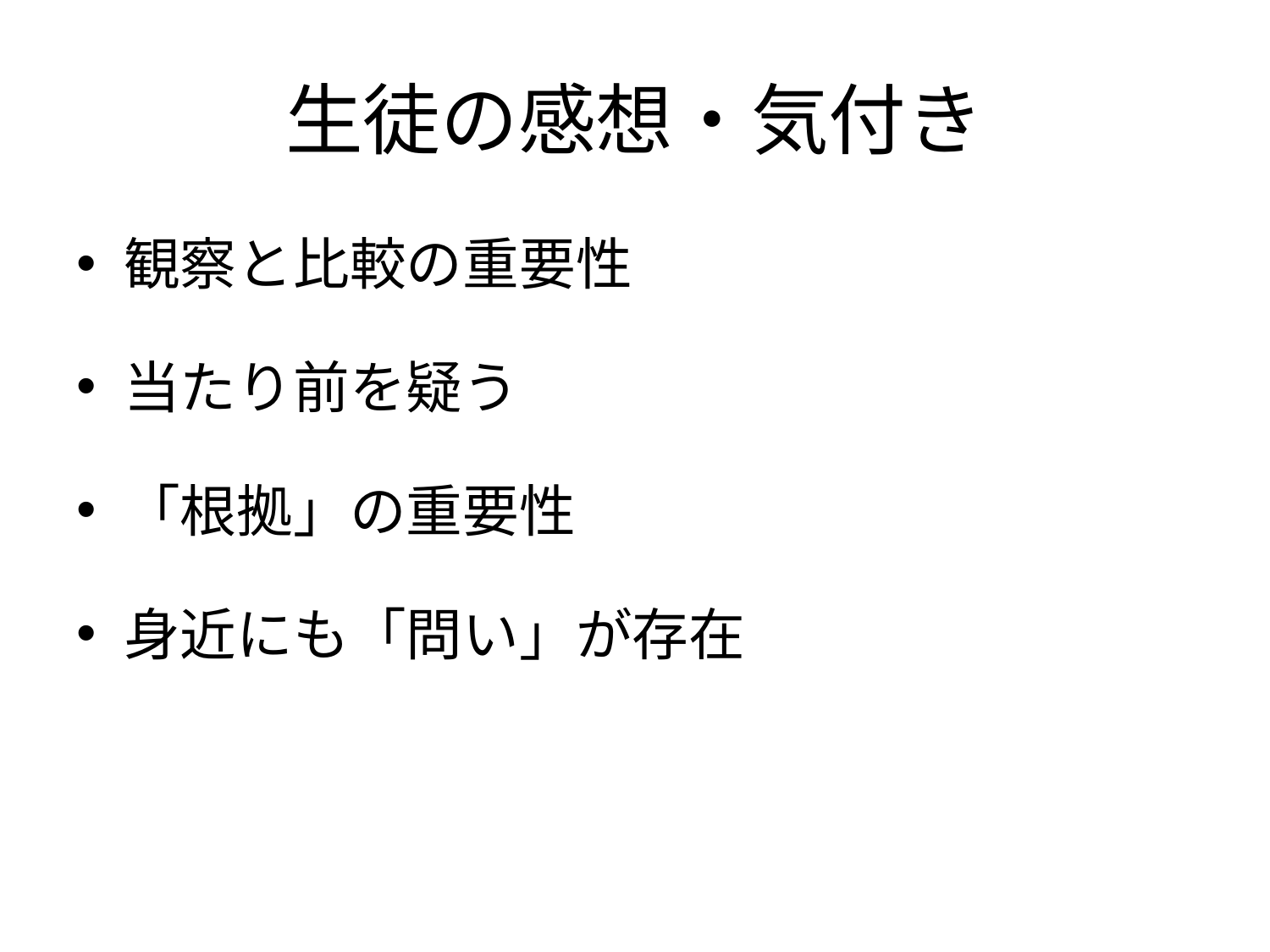

# 生徒の感想・気付き
観察と比較の重要性

当たり前を疑う

「根拠」の重要性

身近にも「問い」が存在